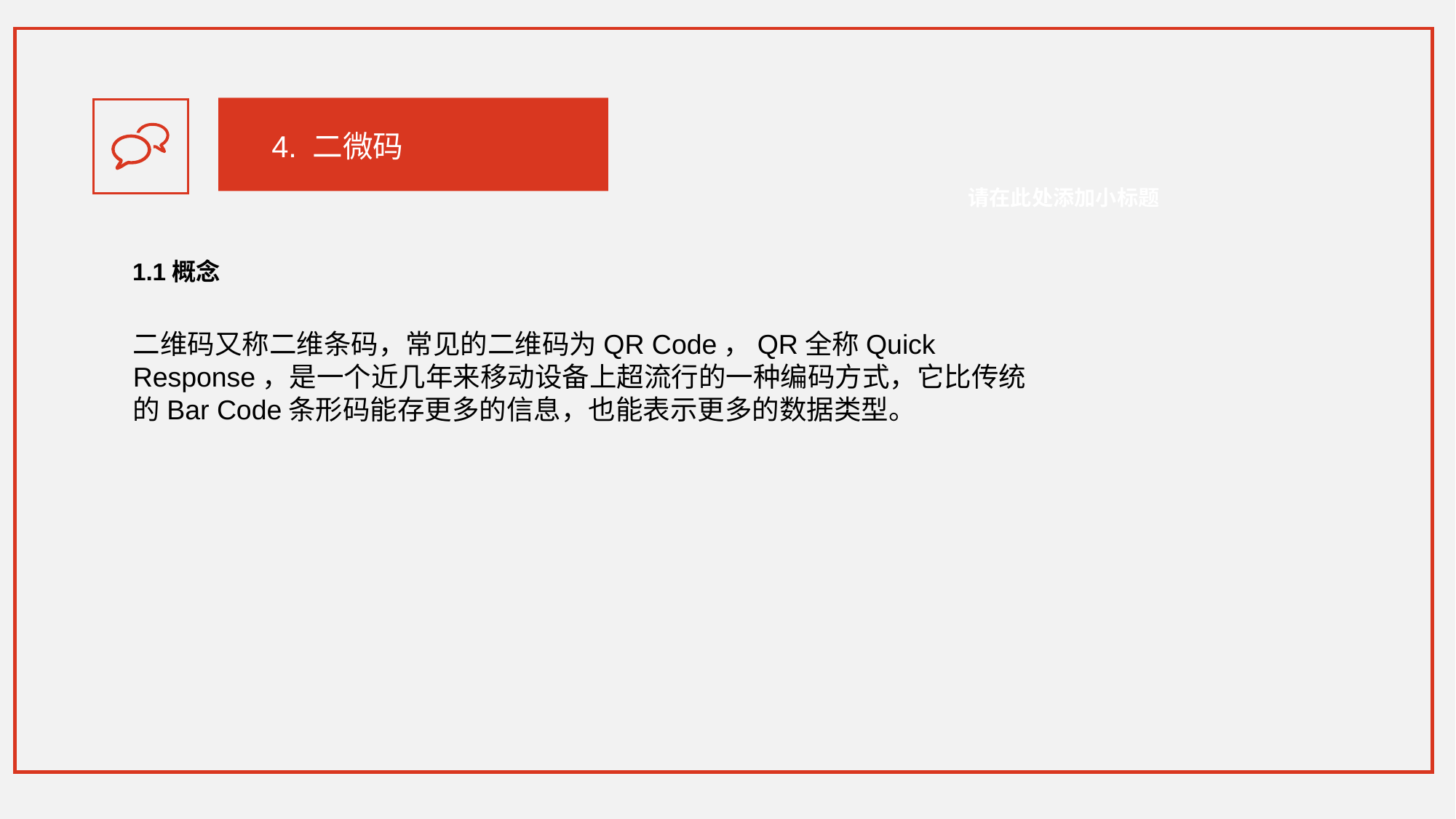

4. 二微码

请在此处添加小标题
1.1概念
二维码又称二维条码，常见的二维码为QR Code，QR全称Quick Response，是一个近几年来移动设备上超流行的一种编码方式，它比传统的Bar Code条形码能存更多的信息，也能表示更多的数据类型。